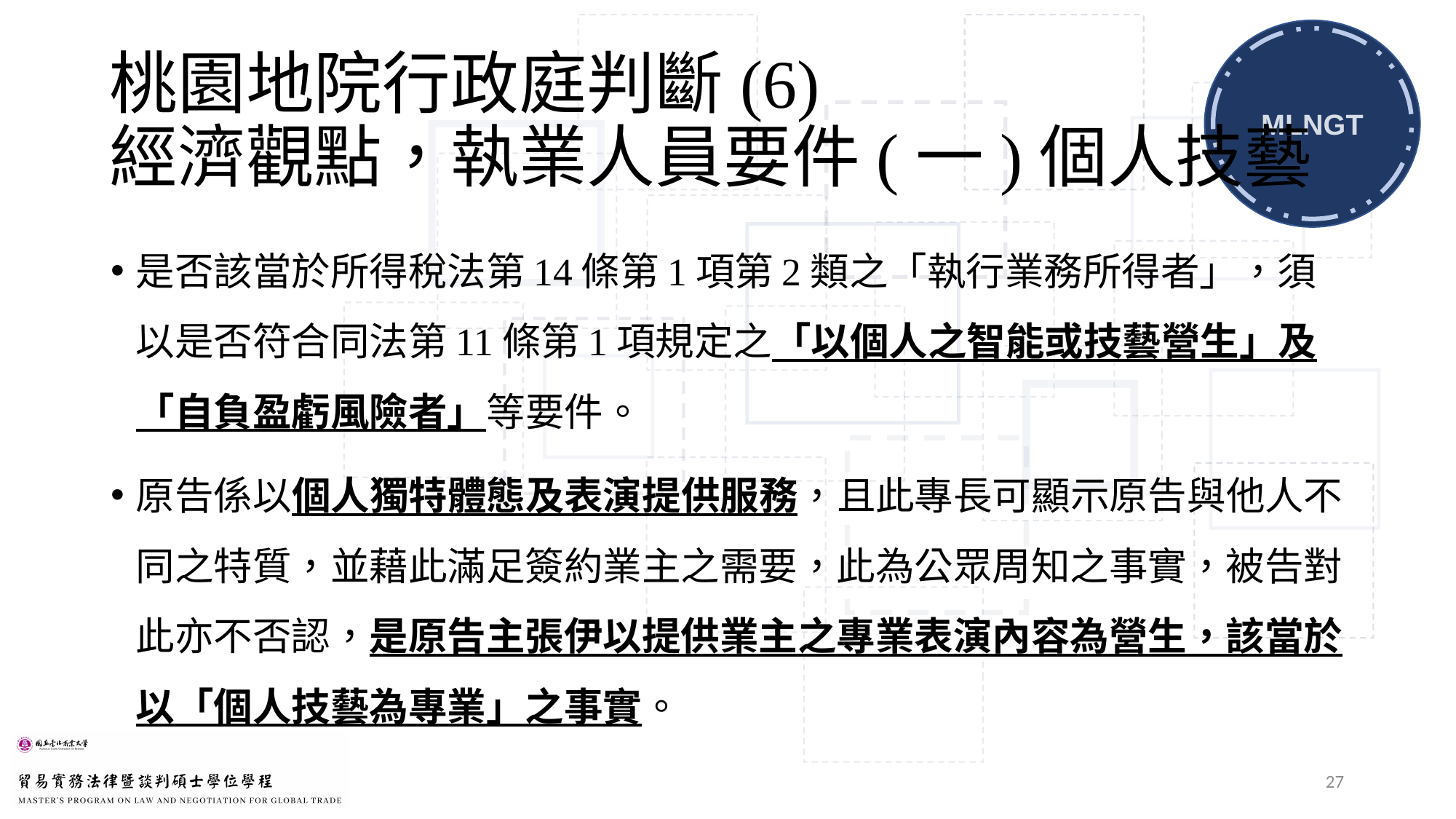

# 桃園地院行政庭判斷(6) 經濟觀點，執業人員要件(一)個人技藝
是否該當於所得稅法第14條第1項第2類之「執行業務所得者」，須以是否符合同法第11條第1項規定之「以個人之智能或技藝營生」及「自負盈虧風險者」等要件。
原告係以個人獨特體態及表演提供服務，且此專長可顯示原告與他人不同之特質，並藉此滿足簽約業主之需要，此為公眾周知之事實，被告對此亦不否認，是原告主張伊以提供業主之專業表演內容為營生，該當於以「個人技藝為專業」之事實。